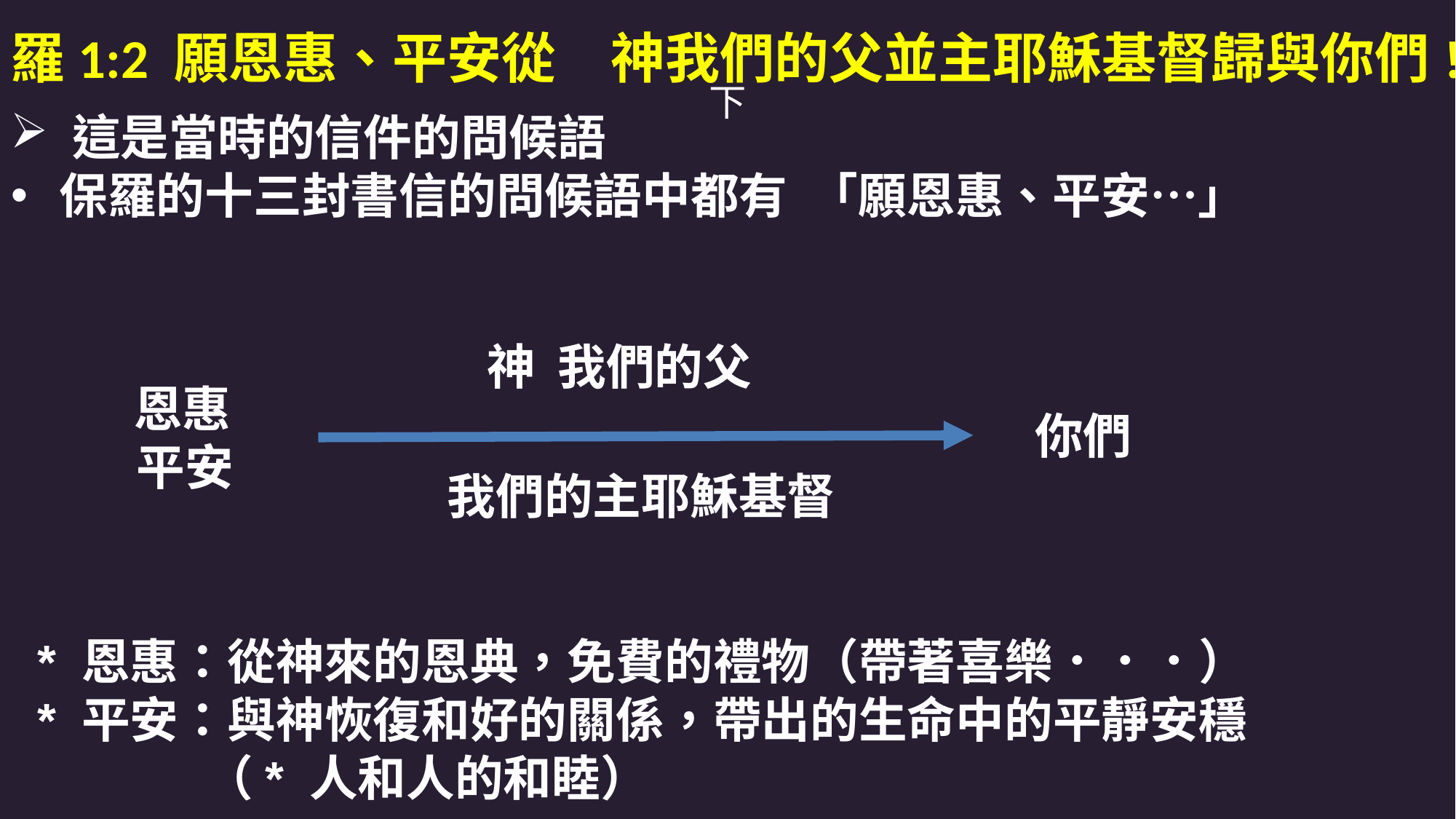

羅1:2 願恩惠、平安從　神我們的父並主耶穌基督歸與你們！

 這是當時的信件的問候語
 保羅的十三封書信的問候語中都有  「願恩惠、平安…」

  * 恩惠：從神來的恩典，免費的禮物（帶著喜樂．．．）
  * 平安：與神恢復和好的關係，帶出的生命中的平靜安穩
　　　　（* 人和人的和睦）

# 下

     神  我們的父
             恩惠
       平安
      你們
我們的主耶穌基督